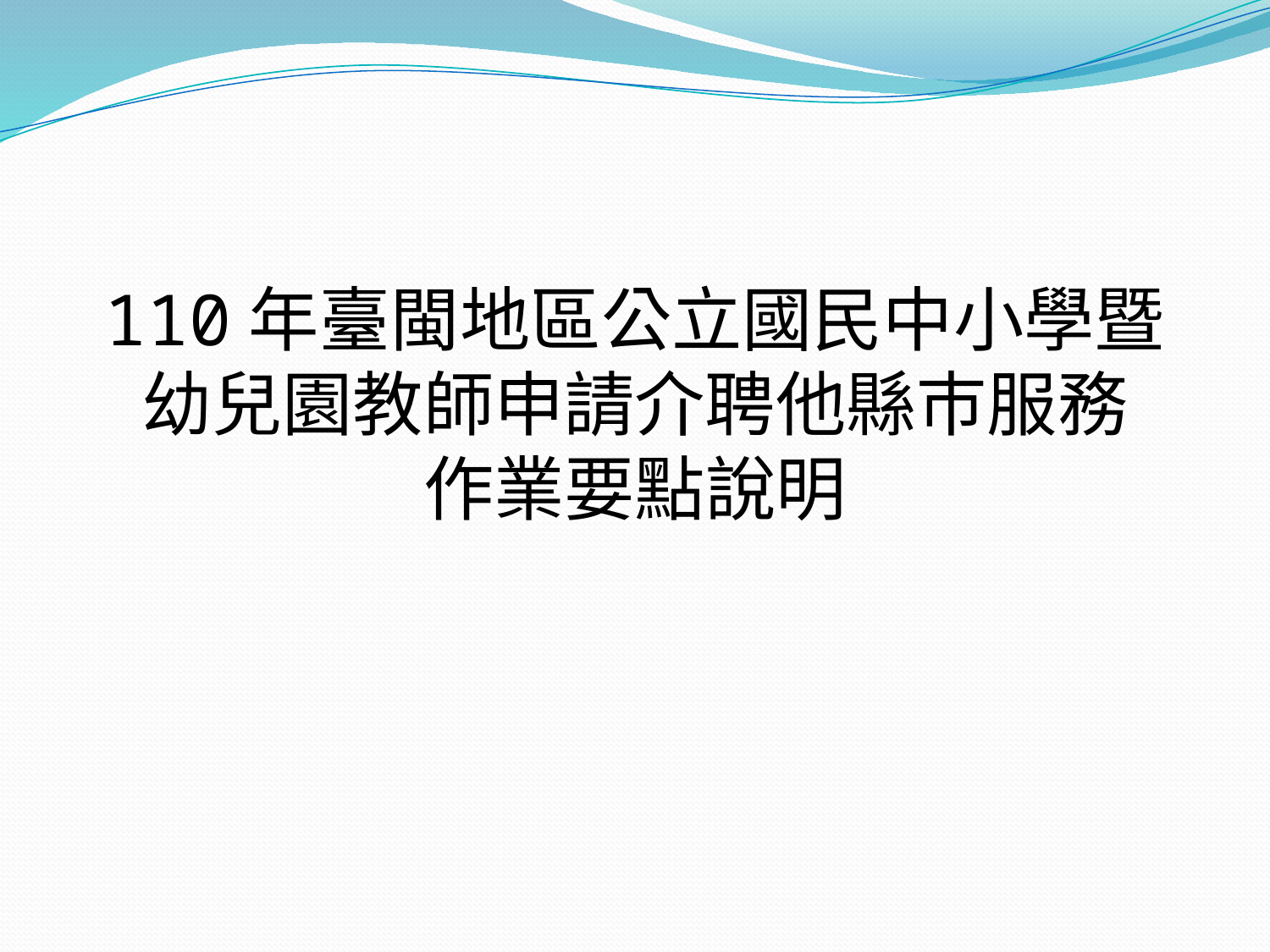

110年臺閩地區公立國民中小學暨
幼兒園教師申請介聘他縣巿服務
作業要點說明